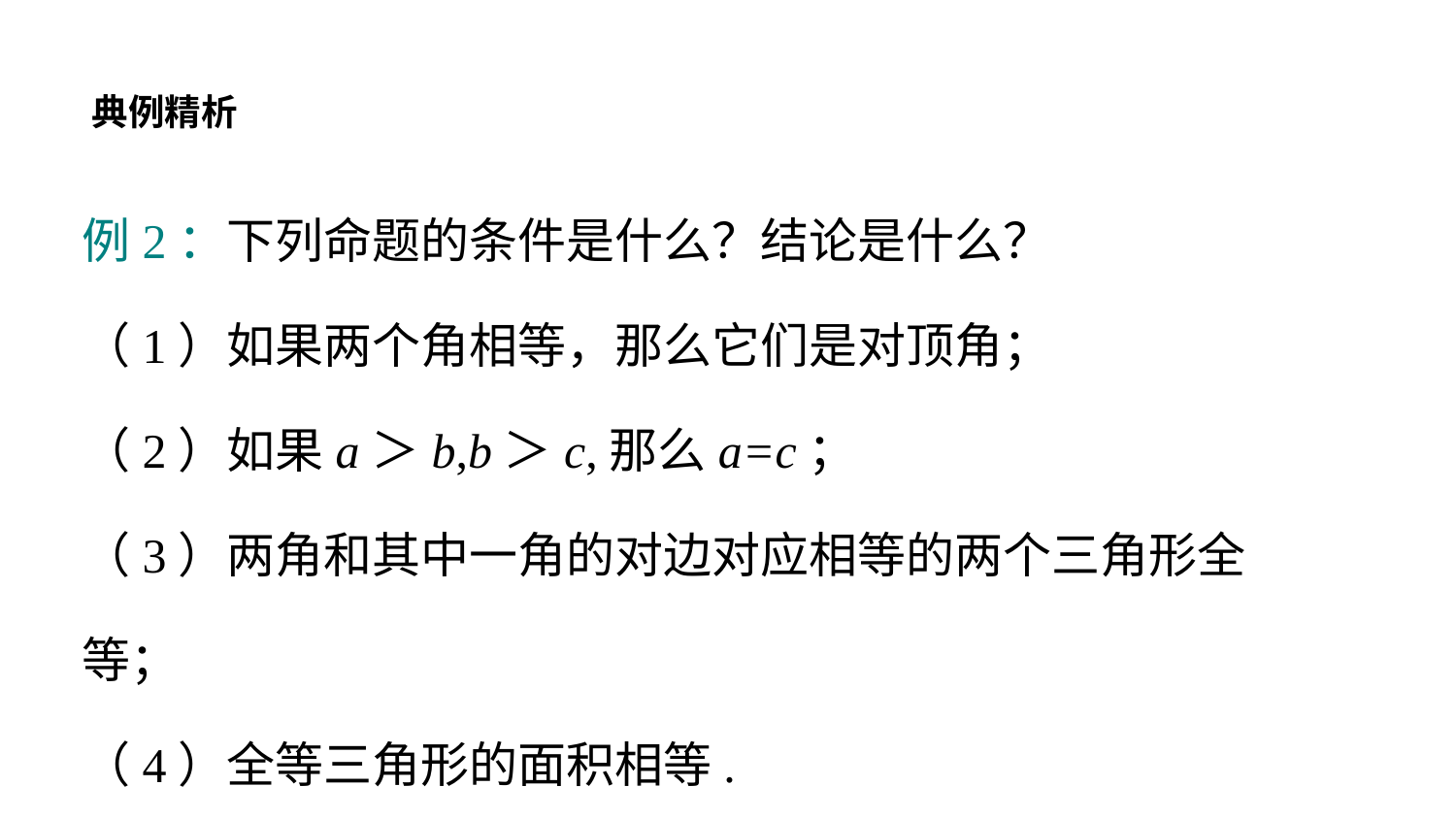

典例精析
例2：下列命题的条件是什么？结论是什么？
（1）如果两个角相等，那么它们是对顶角；
（2）如果a＞b,b＞c,那么a=c；
（3）两角和其中一角的对边对应相等的两个三角形全等；
（4）全等三角形的面积相等.